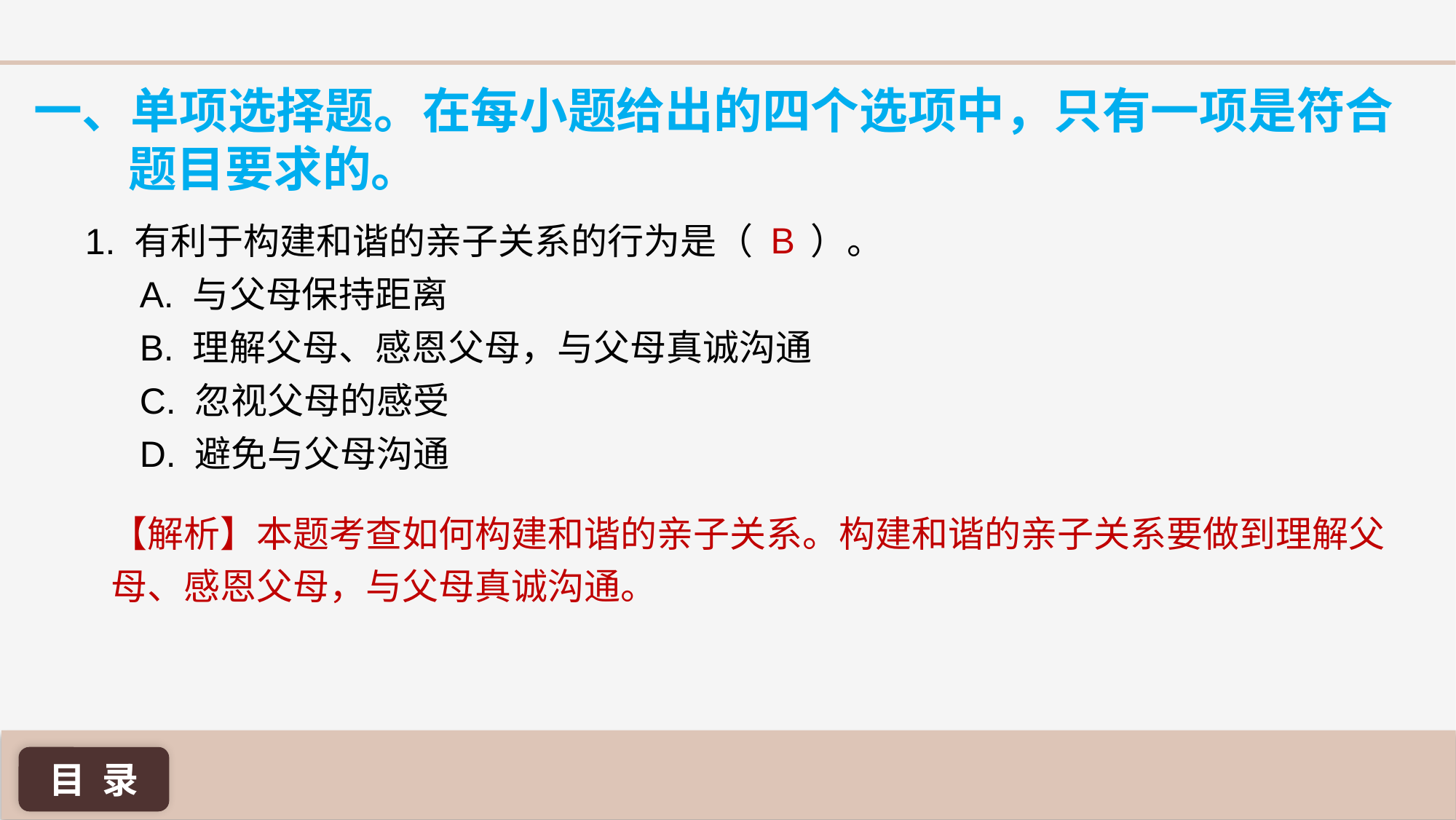

一、单项选择题。在每小题给出的四个选项中，只有一项是符合题目要求的。
B
1. 有利于构建和谐的亲子关系的行为是（       ）。
A. 与父母保持距离
B. 理解父母、感恩父母，与父母真诚沟通
C. 忽视父母的感受
D. 避免与父母沟通
【解析】本题考查如何构建和谐的亲子关系。构建和谐的亲子关系要做到理解父母、感恩父母，与父母真诚沟通。